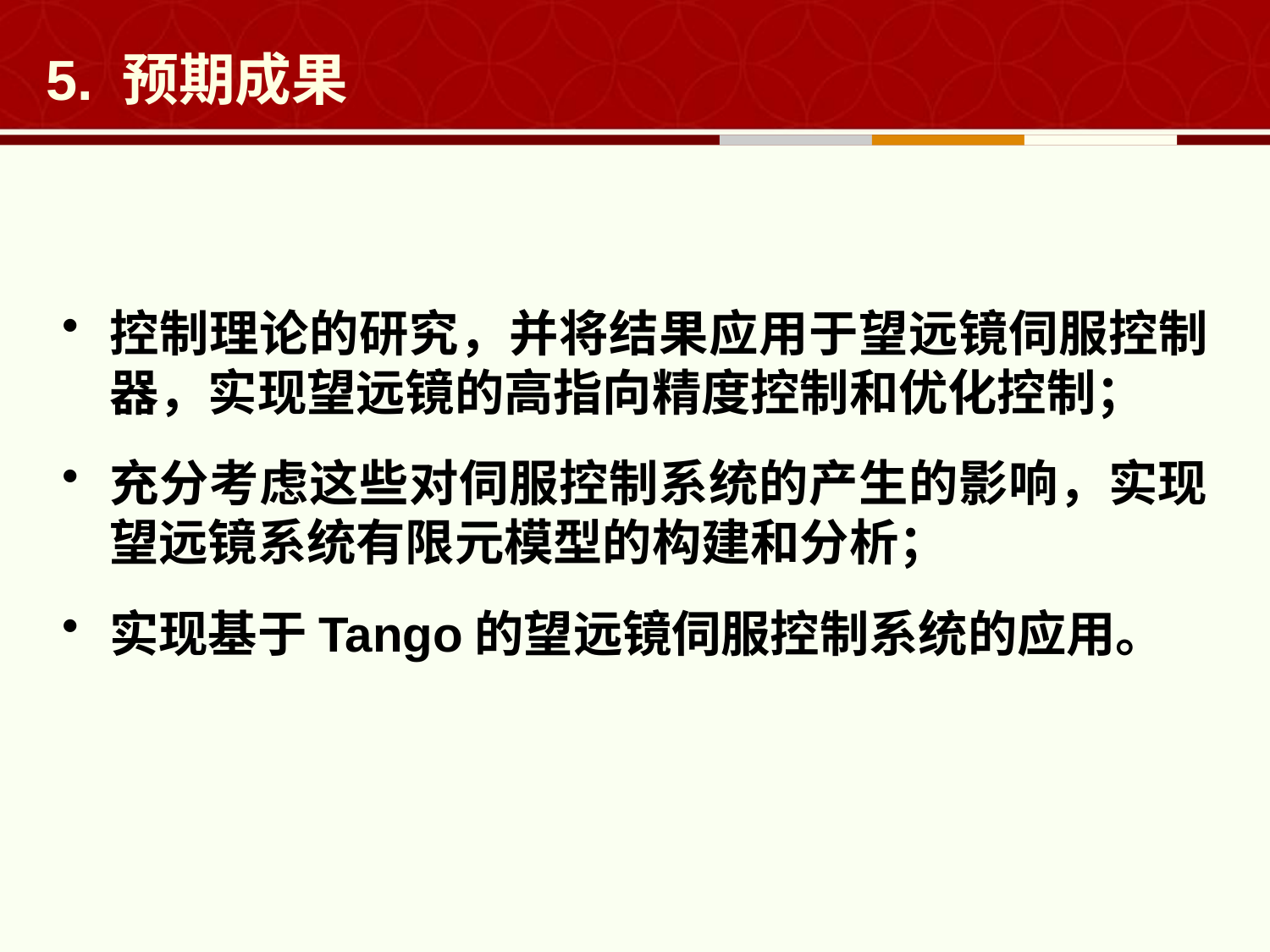

# 5. 预期成果
控制理论的研究，并将结果应用于望远镜伺服控制器，实现望远镜的高指向精度控制和优化控制；
充分考虑这些对伺服控制系统的产生的影响，实现望远镜系统有限元模型的构建和分析；
实现基于Tango的望远镜伺服控制系统的应用。